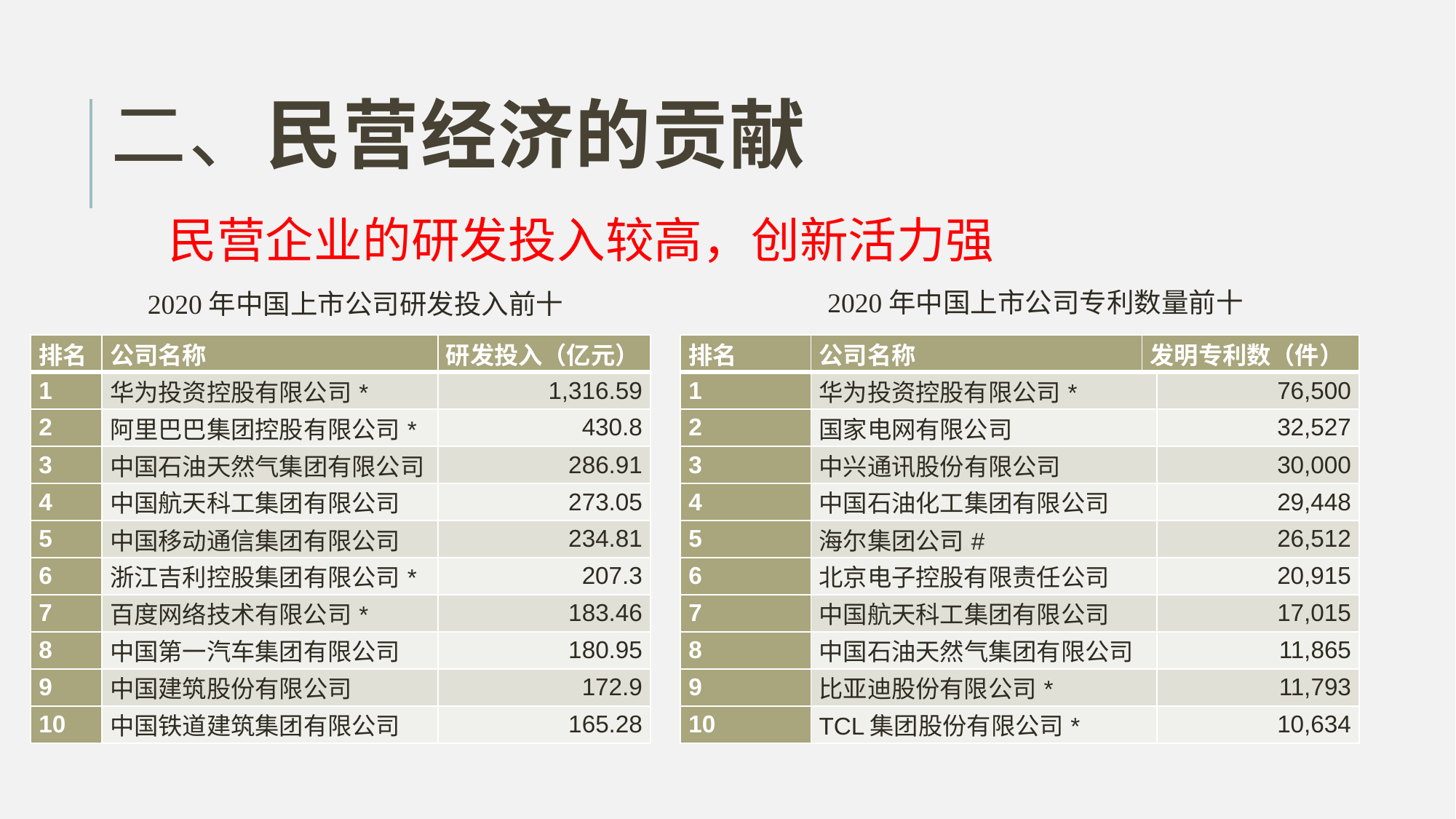

# 二、民营经济的贡献
民营企业的研发投入较高，创新活力强
2020年中国上市公司专利数量前十
2020年中国上市公司研发投入前十
| 排名 | 公司名称 | 发明专利数（件） |  |
| --- | --- | --- | --- |
| 1 | 华为投资控股有限公司\* |  | 76,500 |
| 2 | 国家电网有限公司 |  | 32,527 |
| 3 | 中兴通讯股份有限公司 |  | 30,000 |
| 4 | 中国石油化工集团有限公司 |  | 29,448 |
| 5 | 海尔集团公司# |  | 26,512 |
| 6 | 北京电子控股有限责任公司 |  | 20,915 |
| 7 | 中国航天科工集团有限公司 |  | 17,015 |
| 8 | 中国石油天然气集团有限公司 |  | 11,865 |
| 9 | 比亚迪股份有限公司\* |  | 11,793 |
| 10 | TCL集团股份有限公司\* |  | 10,634 |
| 排名 | 公司名称 | 研发投入（亿元） |
| --- | --- | --- |
| 1 | 华为投资控股有限公司\* | 1,316.59 |
| 2 | 阿里巴巴集团控股有限公司\* | 430.8 |
| 3 | 中国石油天然气集团有限公司 | 286.91 |
| 4 | 中国航天科工集团有限公司 | 273.05 |
| 5 | 中国移动通信集团有限公司 | 234.81 |
| 6 | 浙江吉利控股集团有限公司\* | 207.3 |
| 7 | 百度网络技术有限公司\* | 183.46 |
| 8 | 中国第一汽车集团有限公司 | 180.95 |
| 9 | 中国建筑股份有限公司 | 172.9 |
| 10 | 中国铁道建筑集团有限公司 | 165.28 |